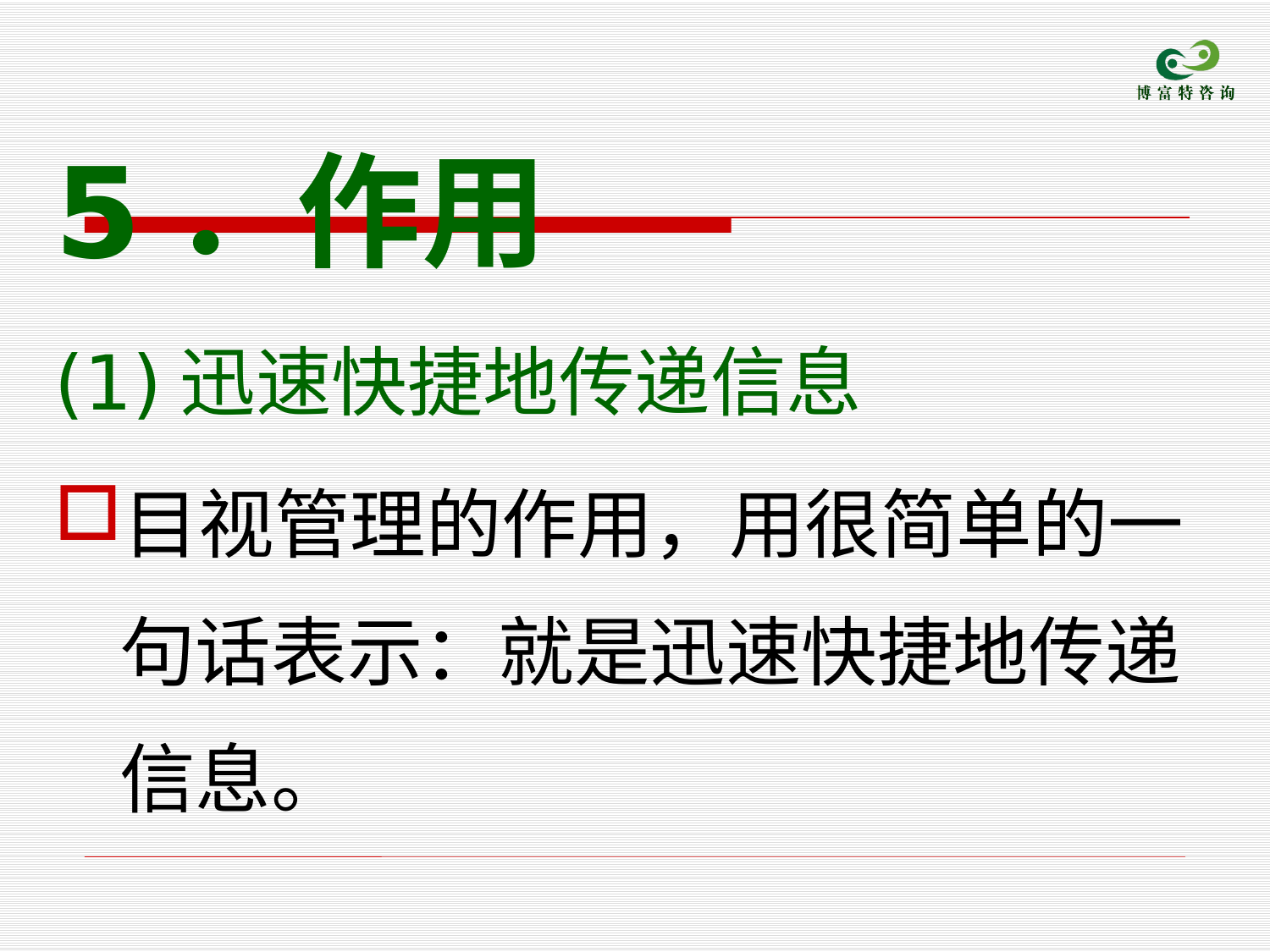

5．作用
(1)迅速快捷地传递信息
目视管理的作用，用很简单的一句话表示：就是迅速快捷地传递信息。
459